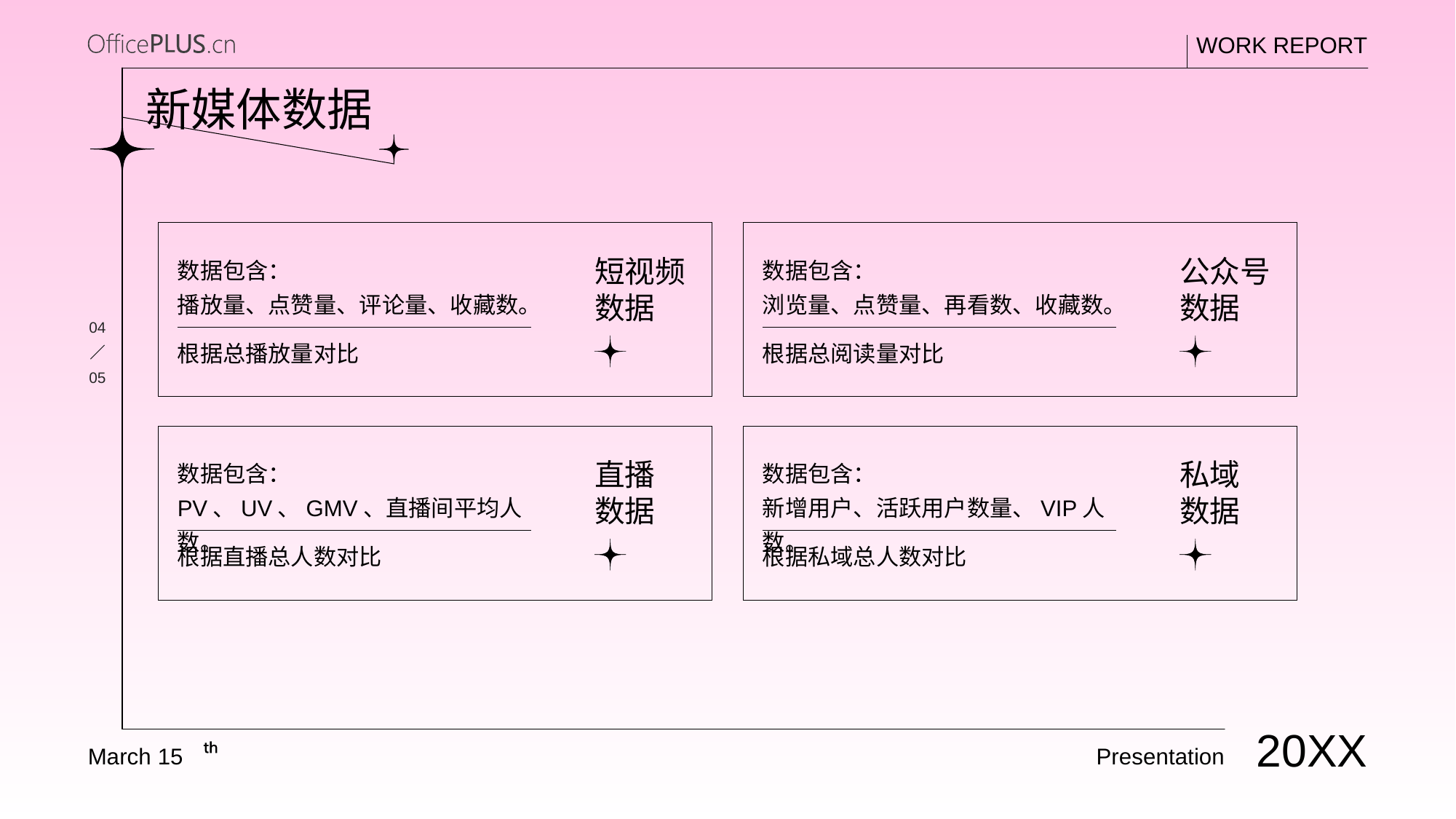

新媒体数据

数据包含：
播放量、点赞量、评论量、收藏数。
数据包含：
浏览量、点赞量、再看数、收藏数。
短视频
数据
公众号
数据
04
根据总播放量对比
根据总阅读量对比

05

数据包含：
PV、UV、GMV、直播间平均人数。
数据包含：
新增用户、活跃用户数量、VIP人数。
直播
数据
私域
数据
根据直播总人数对比
根据私域总人数对比

20XX

March 15